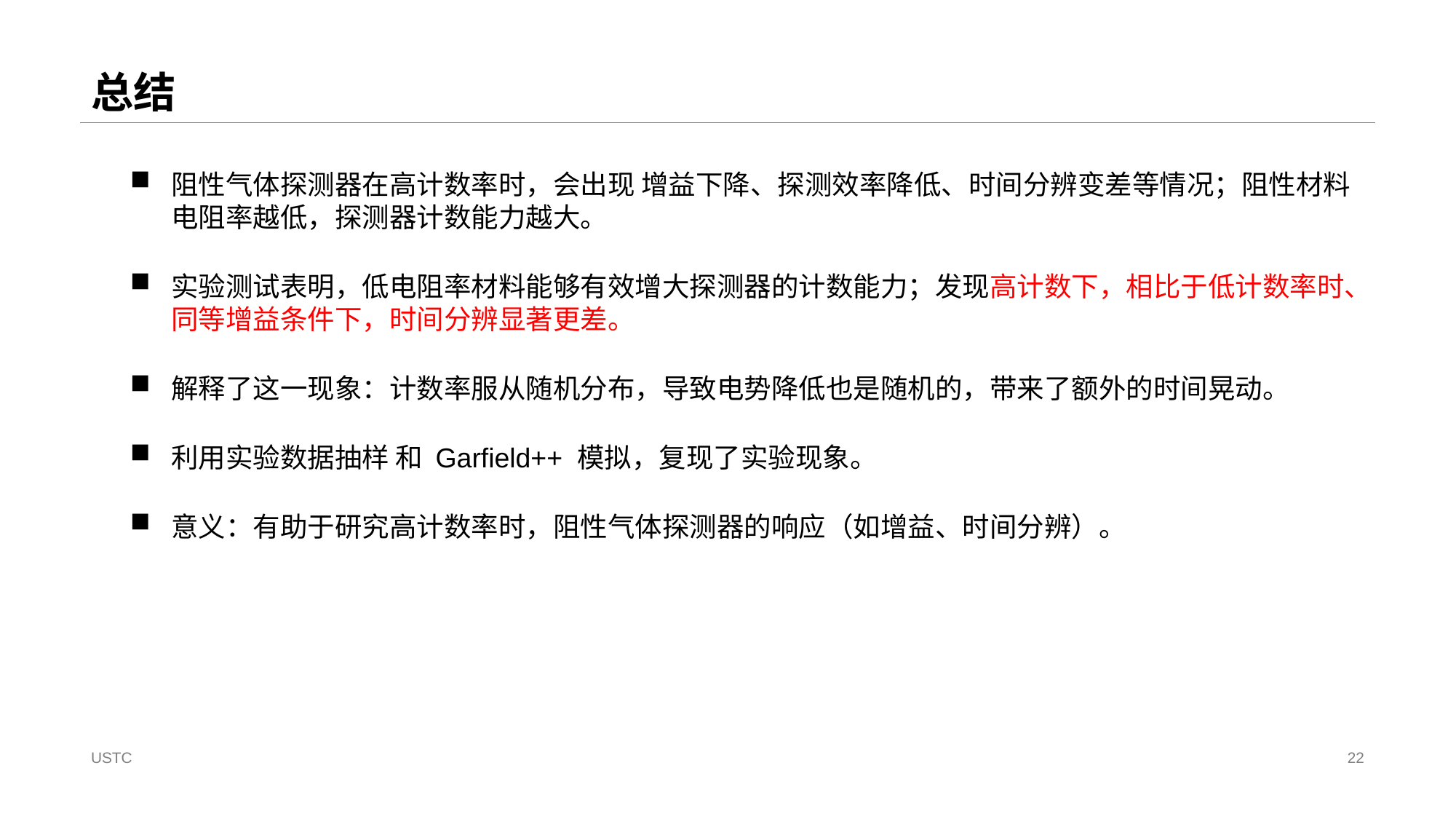

# 总结
阻性气体探测器在高计数率时，会出现 增益下降、探测效率降低、时间分辨变差等情况；阻性材料电阻率越低，探测器计数能力越大。
实验测试表明，低电阻率材料能够有效增大探测器的计数能力；发现高计数下，相比于低计数率时、同等增益条件下，时间分辨显著更差。
解释了这一现象：计数率服从随机分布，导致电势降低也是随机的，带来了额外的时间晃动。
利用实验数据抽样 和 Garfield++ 模拟，复现了实验现象。
意义：有助于研究高计数率时，阻性气体探测器的响应（如增益、时间分辨）。

USTC
22